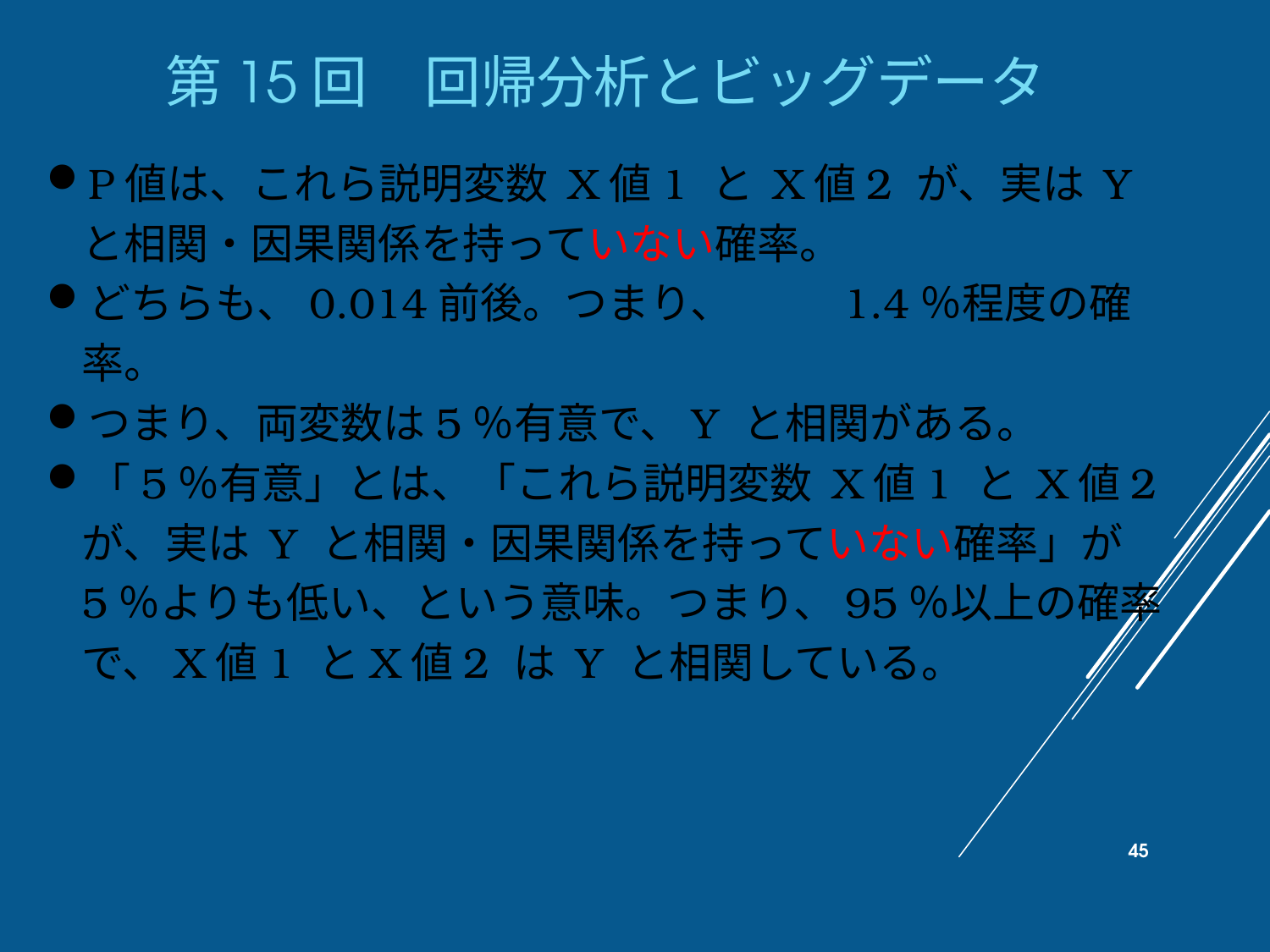

第15回　回帰分析とビッグデータ
P値は、これら説明変数 X値1 と X値2 が、実は Y と相関・因果関係を持っていない確率。
どちらも、0.014前後。つまり、	1.4％程度の確率。
つまり、両変数は5％有意で、Y と相関がある。
「5％有意」とは、「これら説明変数 X値1 と X値2 が、実は Y と相関・因果関係を持っていない確率」が5％よりも低い、という意味。つまり、95％以上の確率で、X値1 とX値2 は Y と相関している。
45